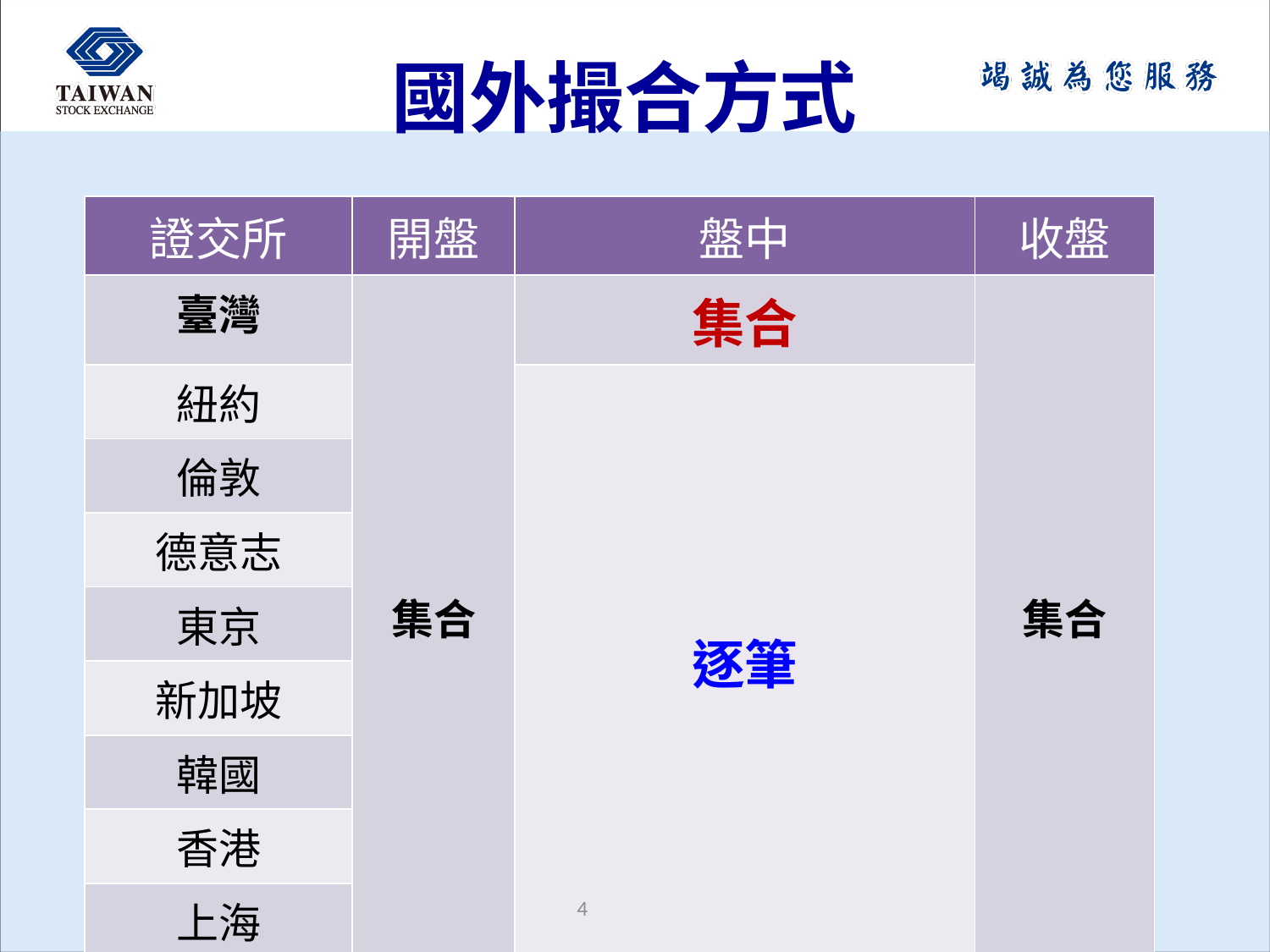

# 國外撮合方式
| 證交所 | 開盤 | 盤中 | 收盤 |
| --- | --- | --- | --- |
| 臺灣 | 集合 | 集合 | 集合 |
| 紐約 |  | 逐筆 |  |
| 倫敦 |  |  |  |
| 德意志 |  |  |  |
| 東京 |  |  |  |
| 新加坡 |  |  |  |
| 韓國 |  |  |  |
| 香港 |  |  |  |
| 上海 |  |  |  |
4